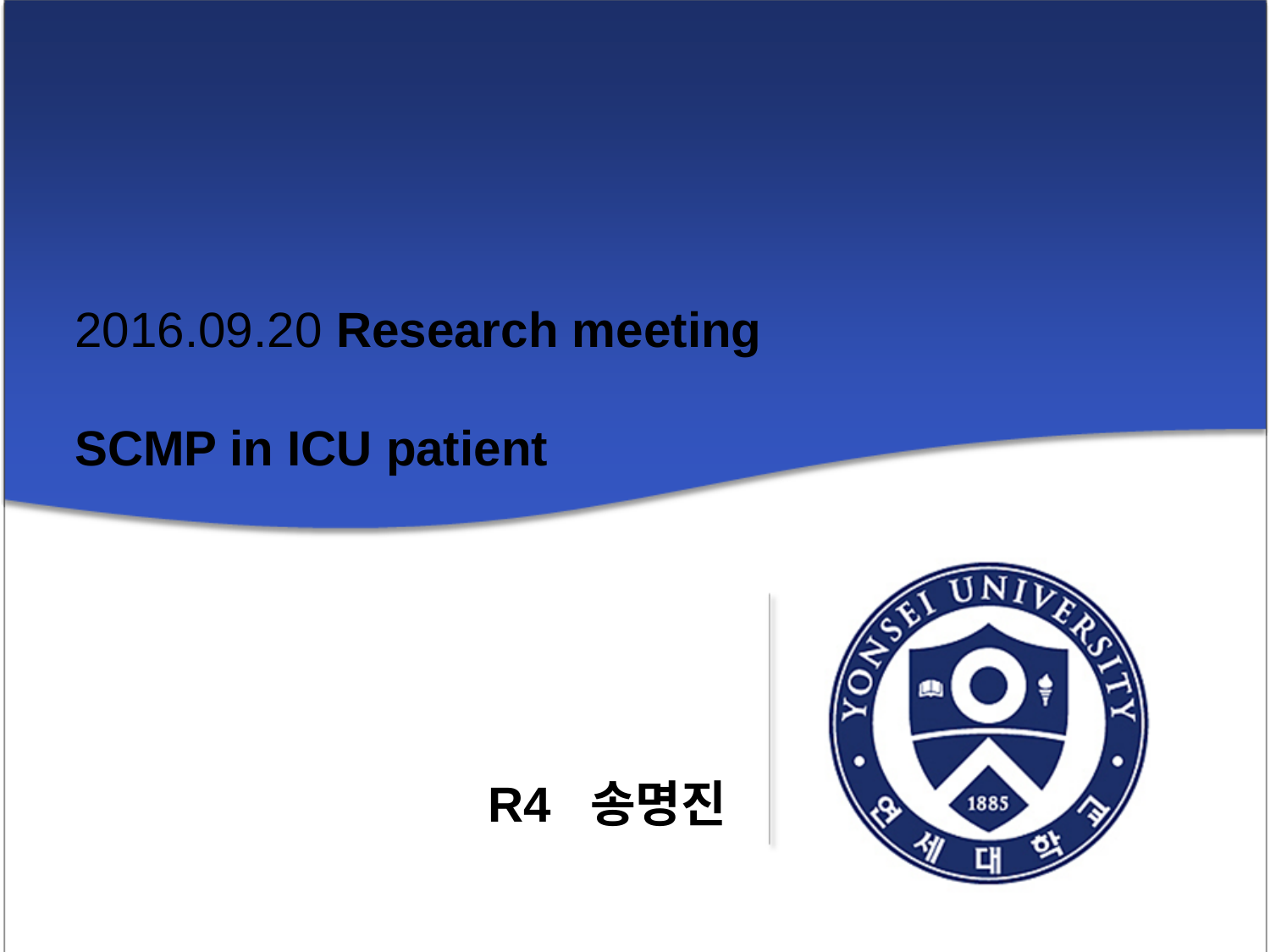

2016.09.20 Research meeting

SCMP in ICU patient

R4  송명진